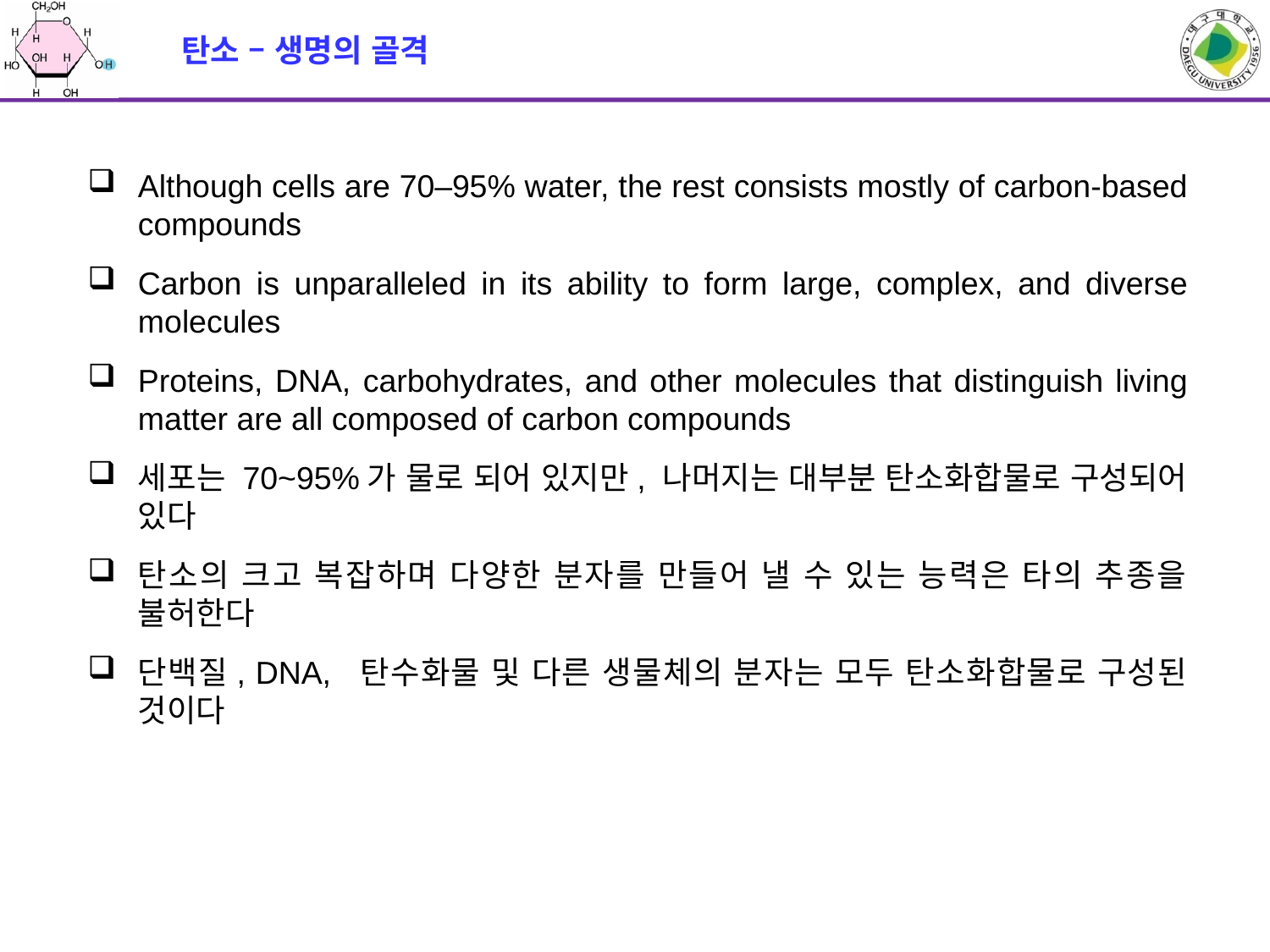

# 탄소 – 생명의 골격
Although cells are 70–95% water, the rest consists mostly of carbon-based compounds
Carbon is unparalleled in its ability to form large, complex, and diverse molecules
Proteins, DNA, carbohydrates, and other molecules that distinguish living matter are all composed of carbon compounds
세포는 70~95%가 물로 되어 있지만, 나머지는 대부분 탄소화합물로 구성되어 있다
탄소의 크고 복잡하며 다양한 분자를 만들어 낼 수 있는 능력은 타의 추종을 불허한다
단백질, DNA,  탄수화물 및 다른 생물체의 분자는 모두 탄소화합물로 구성된 것이다